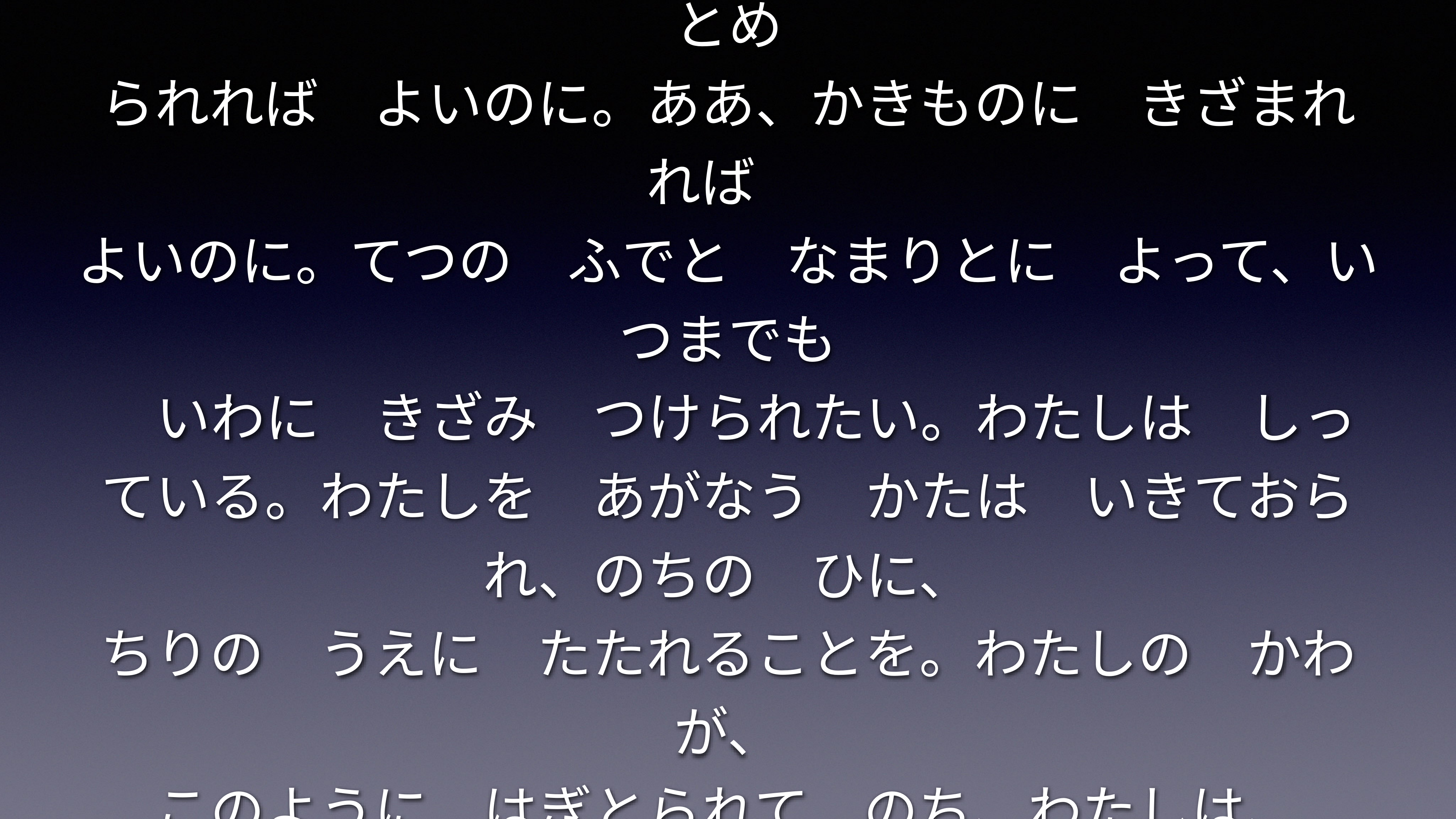

ああ、いま、できれば、わたしの　ことばが　かきとめ
られれば　よいのに。ああ、かきものに　きざまれれば
よいのに。てつの　ふでと　なまりとに　よって、いつまでも
　いわに　きざみ　つけられたい。わたしは　しっている。わたしを　あがなう　かたは　いきておられ、のちの　ひに、
ちりの　うえに　たたれることを。わたしの　かわが、
このように　はぎとられて　のち、わたしは、
わたしの　にくから　かみを　みる。